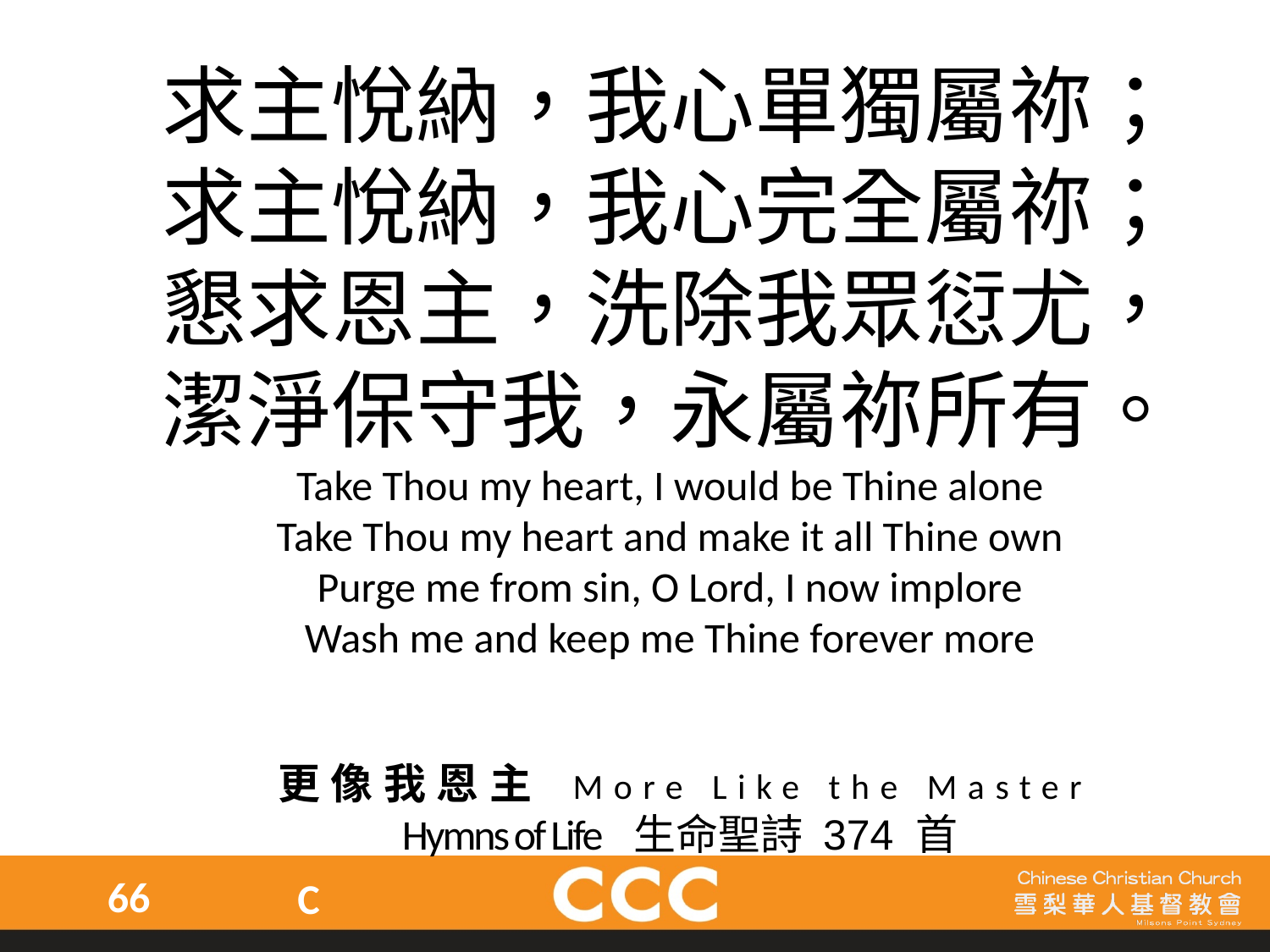

求主悅納，我心單獨屬祢；
求主悅納，我心完全屬祢；
懇求恩主，洗除我眾愆尤，
潔淨保守我，永屬祢所有。
Take Thou my heart, I would be Thine alone
Take Thou my heart and make it all Thine own
Purge me from sin, O Lord, I now implore
Wash me and keep me Thine forever more
更像我恩主 More Like the Master
Hymns of Life   生命聖詩 374 首
66
C